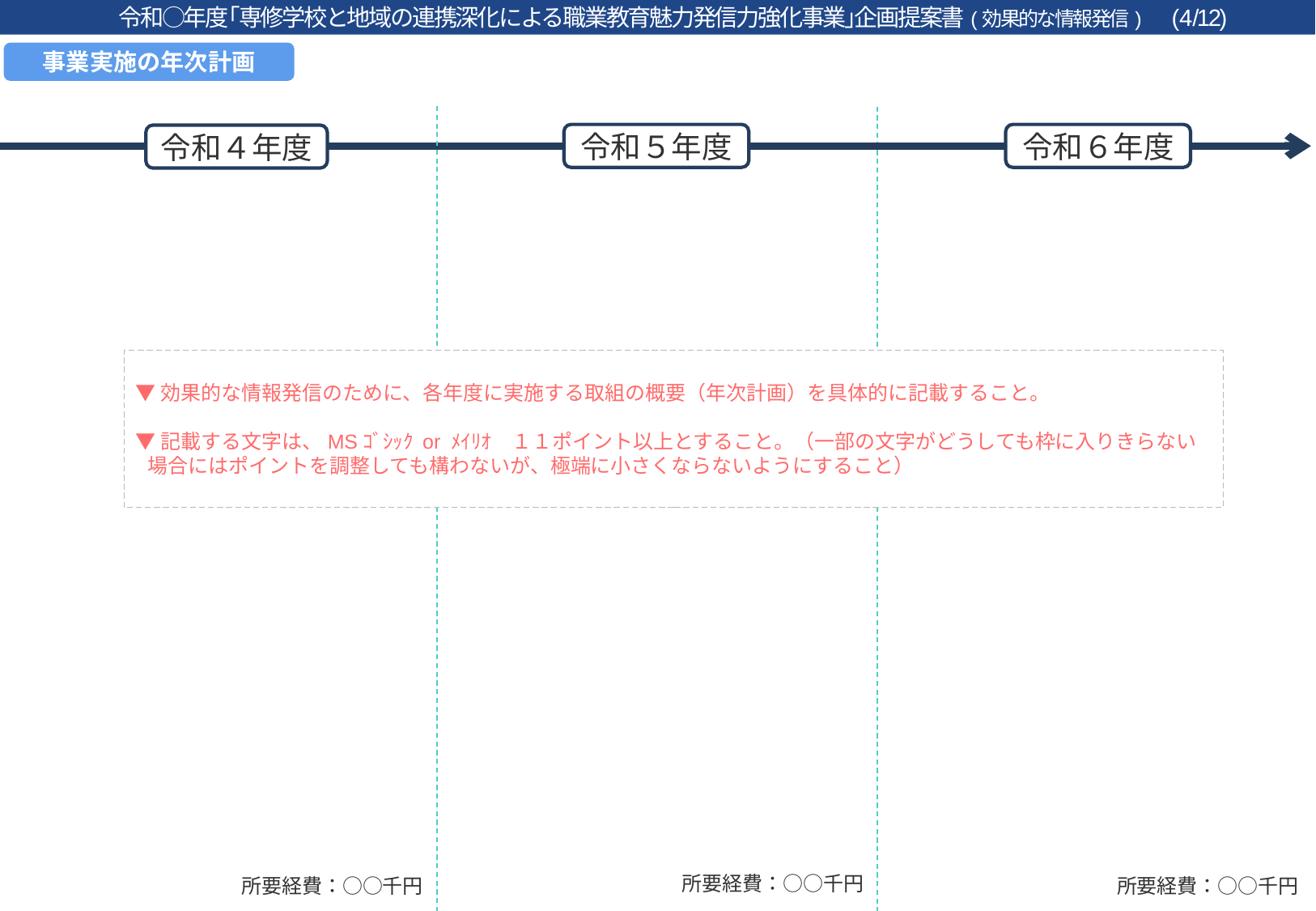

令和○年度｢専修学校と地域の連携深化による職業教育魅力発信力強化事業｣企画提案書(効果的な情報発信)　(4/12)
事業実施の年次計画
令和５年度
令和６年度
令和４年度

　　　　　　　　　　所要経費：○○千円

　　　　　　　　　　所要経費：○○千円

　　　　　　　　　　所要経費：○○千円

▼効果的な情報発信のために、各年度に実施する取組の概要（年次計画）を具体的に記載すること。

▼記載する文字は、MSｺﾞｼｯｸ or ﾒｲﾘｵ　１１ポイント以上とすること。（一部の文字がどうしても枠に入りきらない場合にはポイントを調整しても構わないが、極端に小さくならないようにすること）